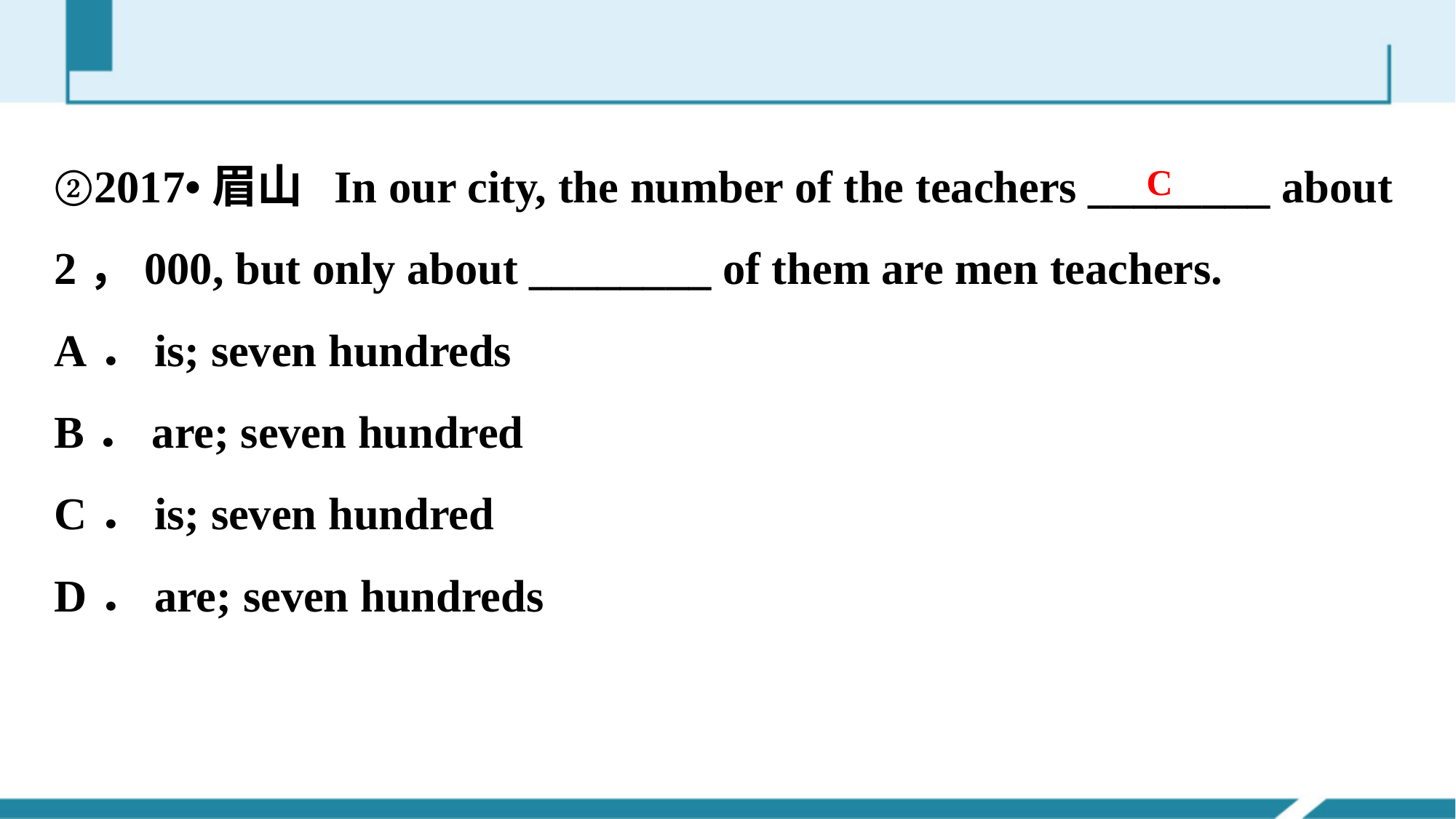

②2017•眉山  In our city, the number of the teachers ________ about 2，000, but only about ________ of them are men teachers.
A．is; seven hundreds
B．are; seven hundred
C．is; seven hundred
D．are; seven hundreds
C